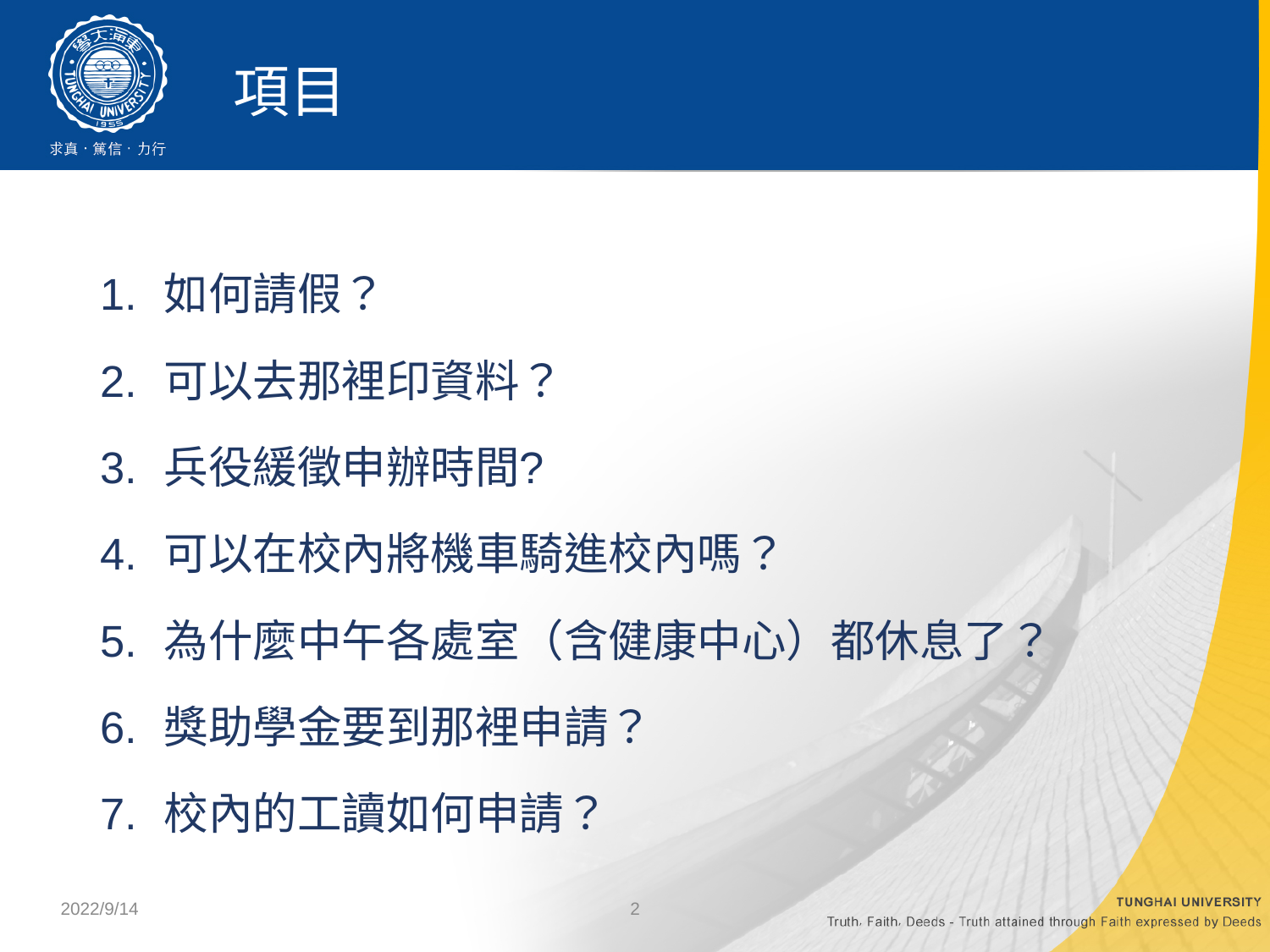

# 項目
如何請假？
可以去那裡印資料？
兵役緩徵申辦時間?
可以在校內將機車騎進校內嗎？
為什麼中午各處室（含健康中心）都休息了？
獎助學金要到那裡申請？
校內的工讀如何申請？
2022/9/14
2